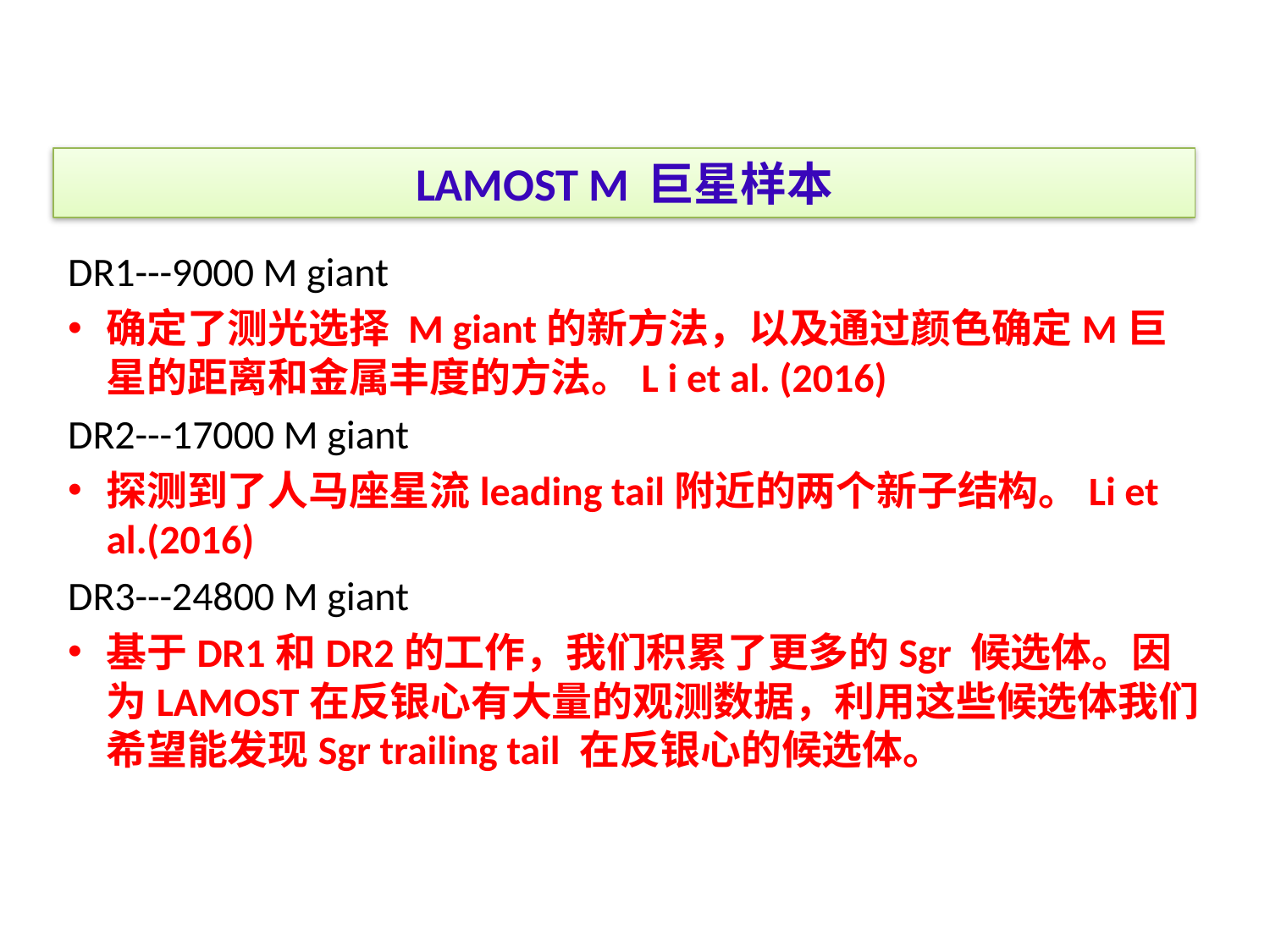

# LAMOST M 巨星样本
DR1---9000 M giant
确定了测光选择 M giant的新方法，以及通过颜色确定M巨星的距离和金属丰度的方法。L i et al. (2016)
DR2---17000 M giant
探测到了人马座星流leading tail附近的两个新子结构。Li et al.(2016)
DR3---24800 M giant
基于DR1和DR2的工作，我们积累了更多的Sgr 候选体。因为LAMOST在反银心有大量的观测数据，利用这些候选体我们希望能发现Sgr trailing tail 在反银心的候选体。